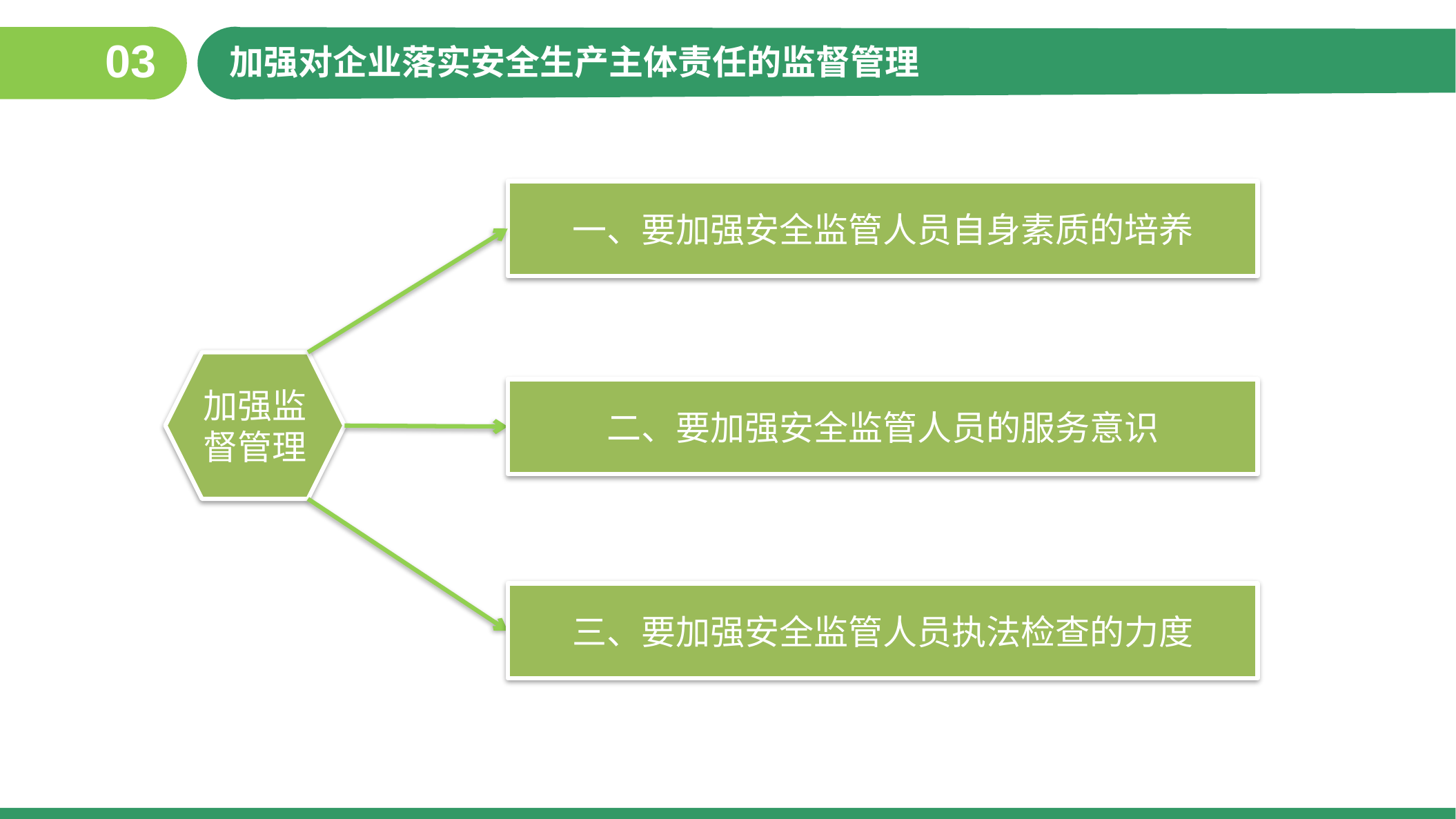

03

加强对企业落实安全生产主体责任的监督管理

一、要加强安全监管人员自身素质的培养
加强监督管理
二、要加强安全监管人员的服务意识
三、要加强安全监管人员执法检查的力度
17